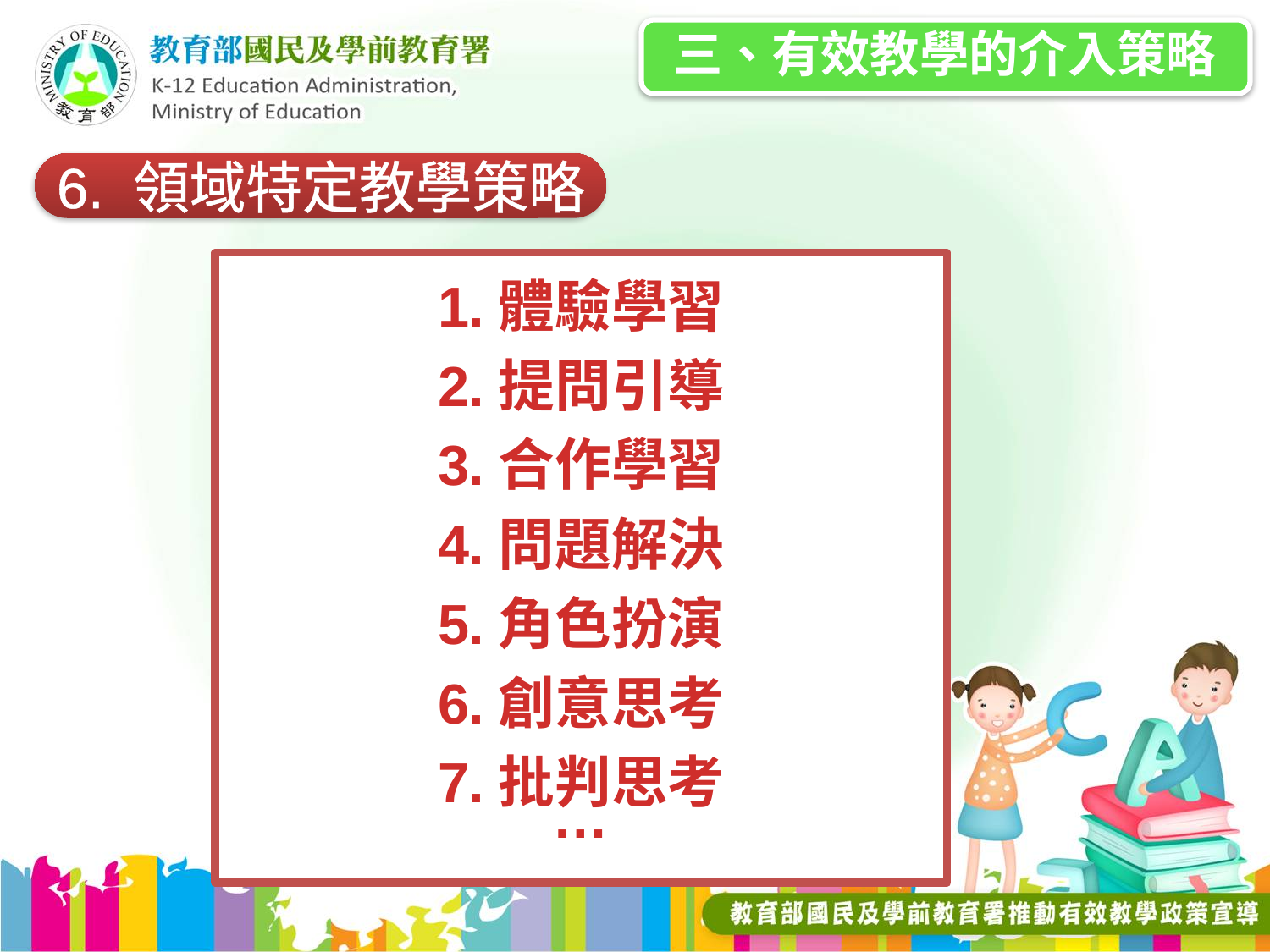

三、有效教學的介入策略
6. 領域特定教學策略
1.體驗學習
2.提問引導
3.合作學習
4.問題解決
5.角色扮演
6.創意思考
7.批判思考
…